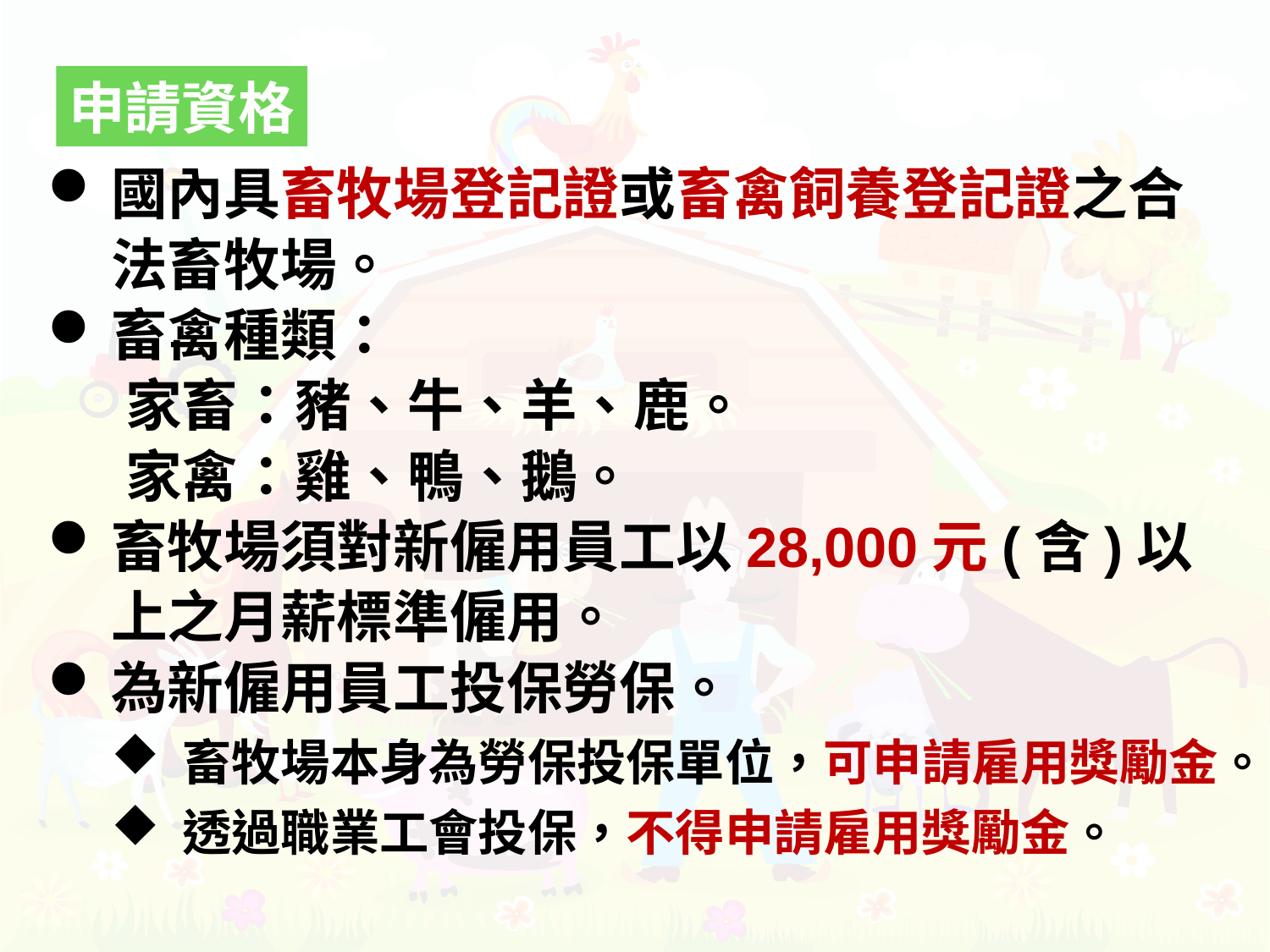

申請資格
國內具畜牧場登記證或畜禽飼養登記證之合法畜牧場。
畜禽種類：
     家畜：豬、牛、羊、鹿。
     家禽：雞、鴨、鵝。
畜牧場須對新僱用員工以28,000元(含)以上之月薪標準僱用。
為新僱用員工投保勞保。
畜牧場本身為勞保投保單位，可申請雇用獎勵金。
透過職業工會投保，不得申請雇用獎勵金。